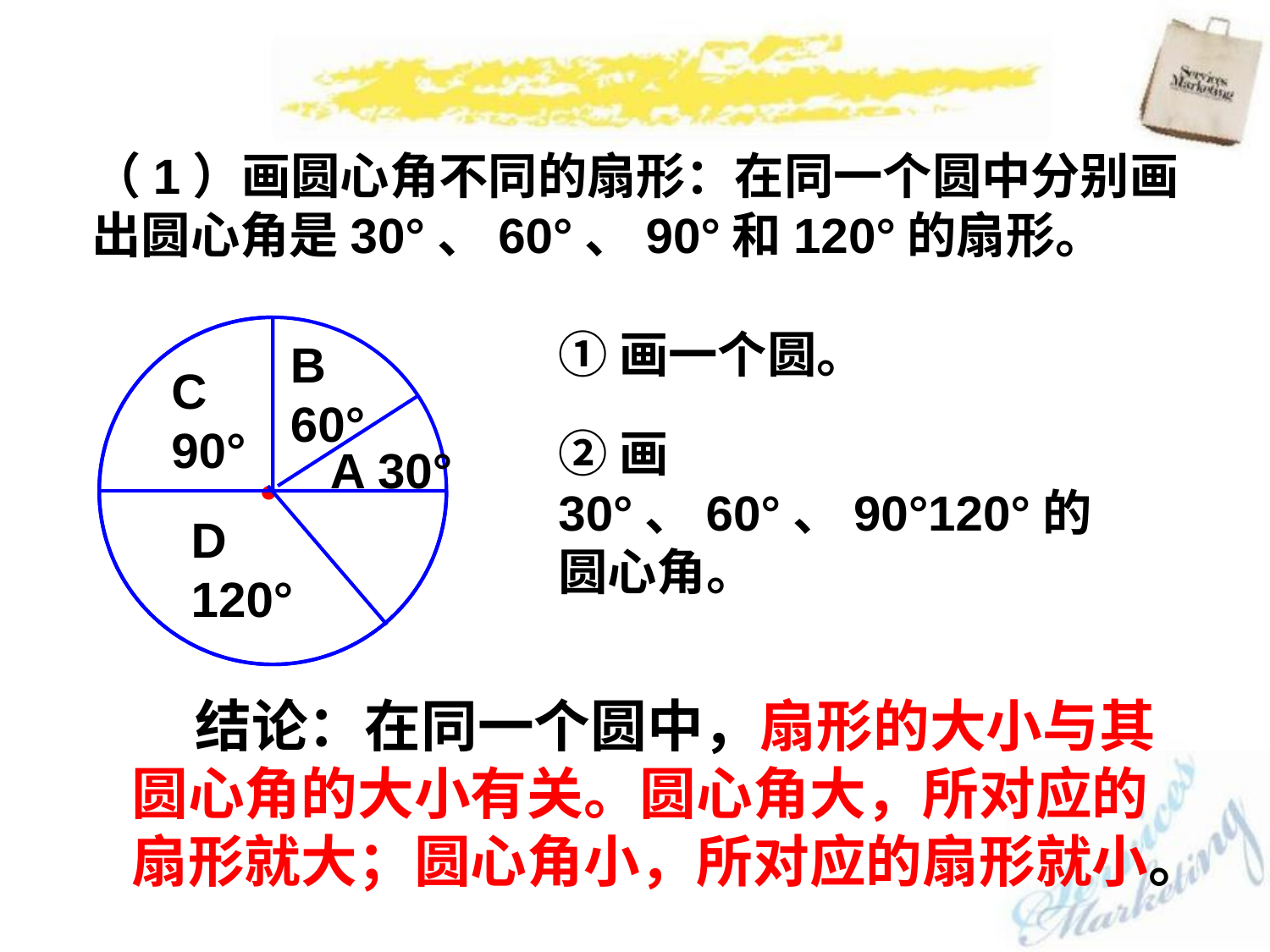

（1）画圆心角不同的扇形：在同一个圆中分别画出圆心角是30°、60°、90°和120°的扇形。

①画一个圆。
B  60°
C  90°
②画30°、60°、90°120°的圆心角。
A 30°
●
D  120°
结论：在同一个圆中，扇形的大小与其圆心角的大小有关。圆心角大，所对应的扇形就大；圆心角小，所对应的扇形就小。